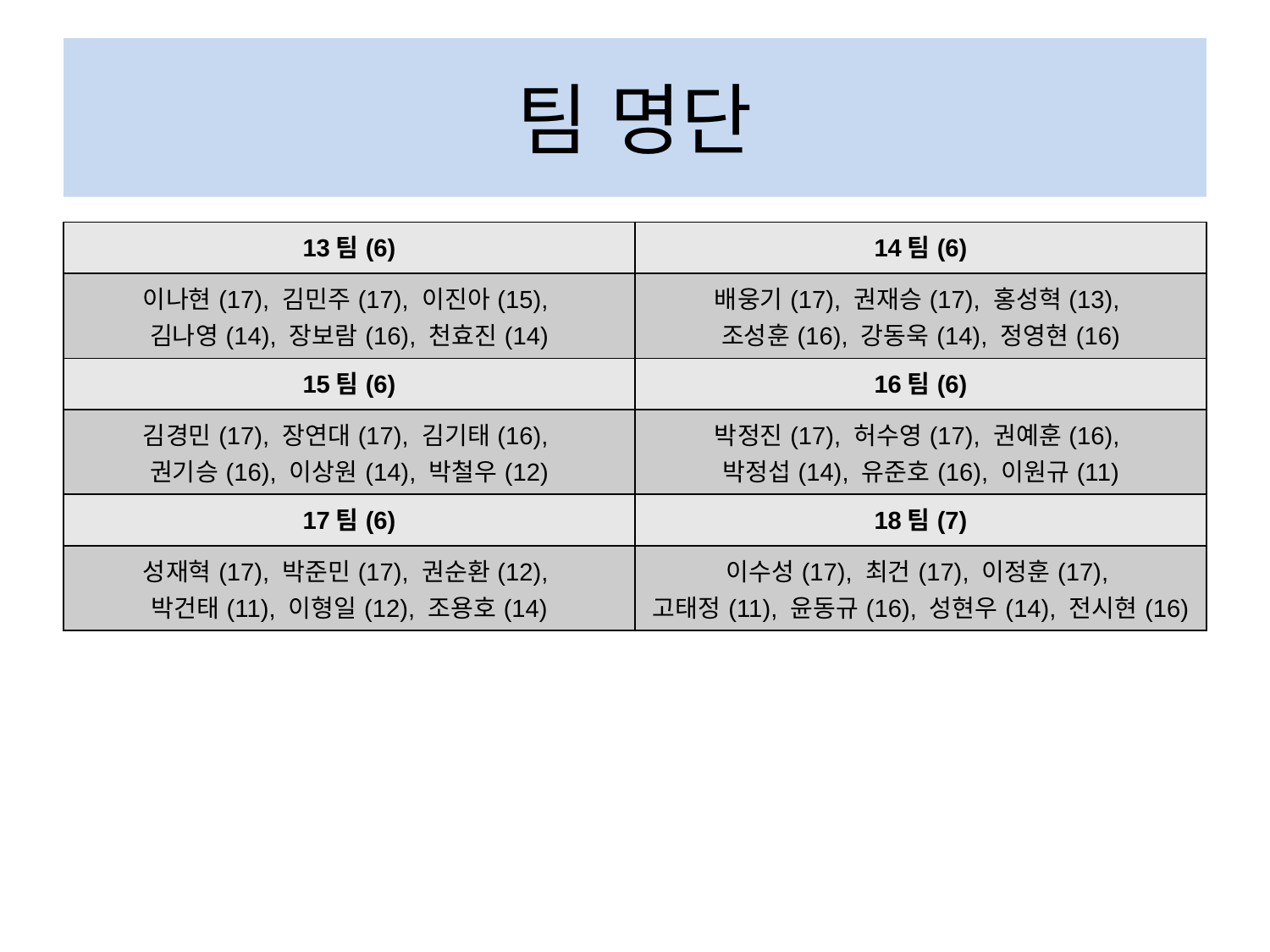

# 팀 명단
| 13팀(6) | 14팀(6) |
| --- | --- |
| 이나현(17), 김민주(17), 이진아(15), 김나영(14), 장보람(16), 천효진(14) | 배웅기(17), 권재승(17), 홍성혁(13), 조성훈(16), 강동욱(14), 정영현(16) |
| 15팀(6) | 16팀(6) |
| 김경민(17), 장연대(17), 김기태(16), 권기승(16), 이상원(14), 박철우(12) | 박정진(17), 허수영(17), 권예훈(16), 박정섭(14), 유준호(16), 이원규(11) |
| 17팀(6) | 18팀(7) |
| 성재혁(17), 박준민(17), 권순환(12), 박건태(11), 이형일(12), 조용호(14) | 이수성(17), 최건(17), 이정훈(17), 고태정(11), 윤동규(16), 성현우(14), 전시현(16) |